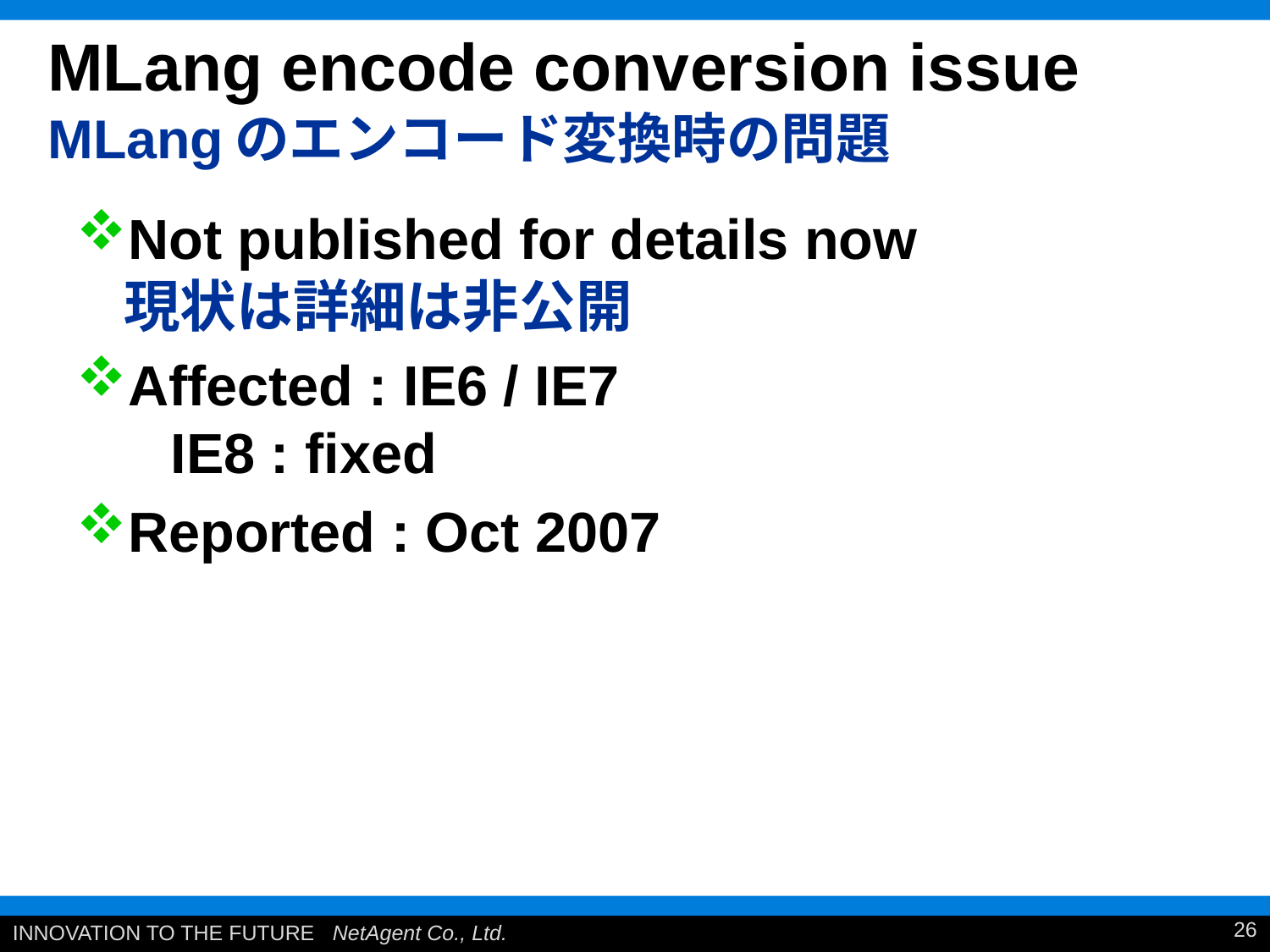

# MLang encode conversion issue MLangのエンコード変換時の問題
Not published for details now
現状は詳細は非公開
Affected : IE6 / IE7
   IE8 : fixed
Reported : Oct 2007

26